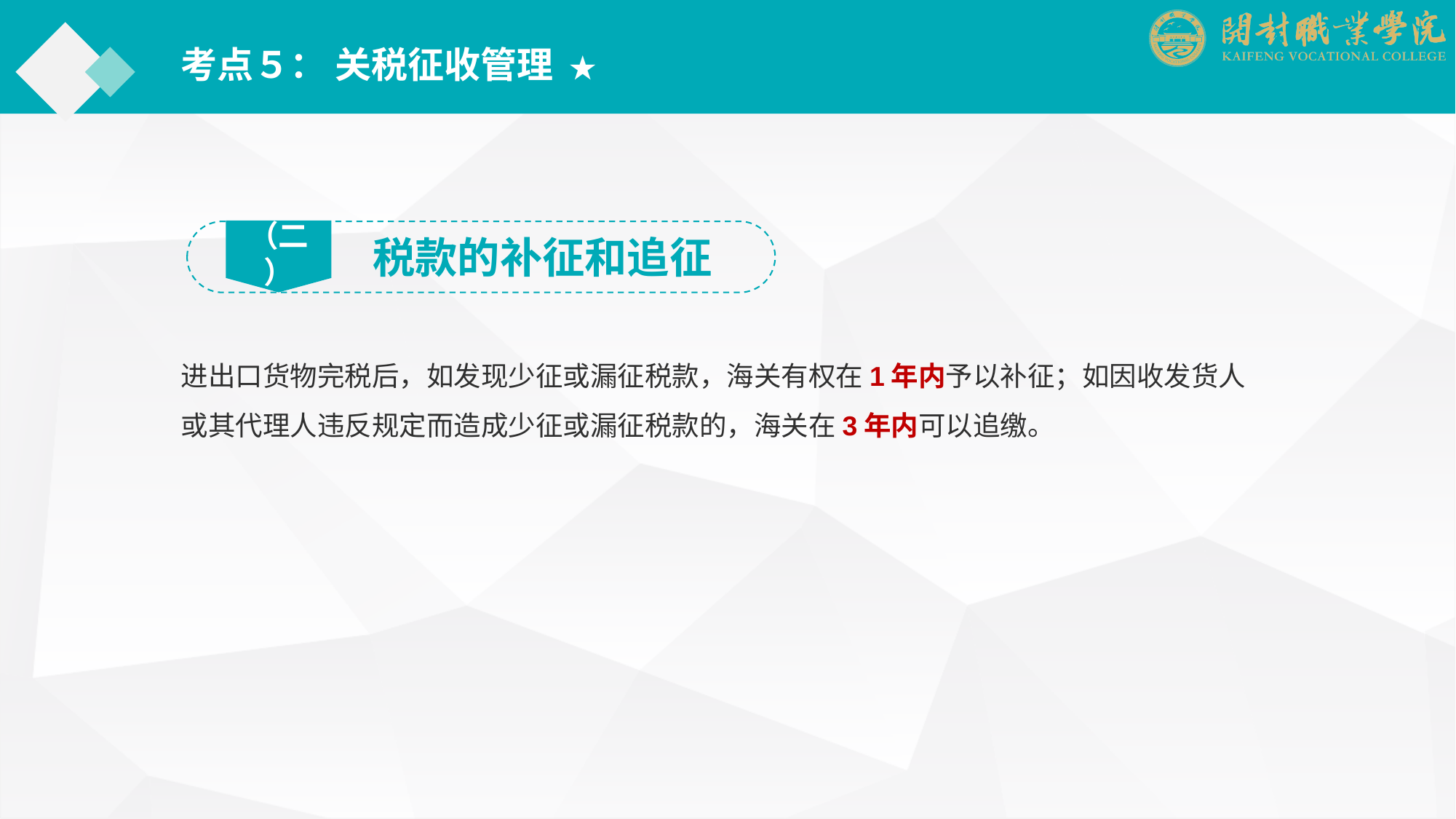

考点５： 关税征收管理  ★
（二）

税款的补征和追征
进出口货物完税后，如发现少征或漏征税款，海关有权在1年内予以补征；如因收发货人或其代理人违反规定而造成少征或漏征税款的，海关在3年内可以追缴。